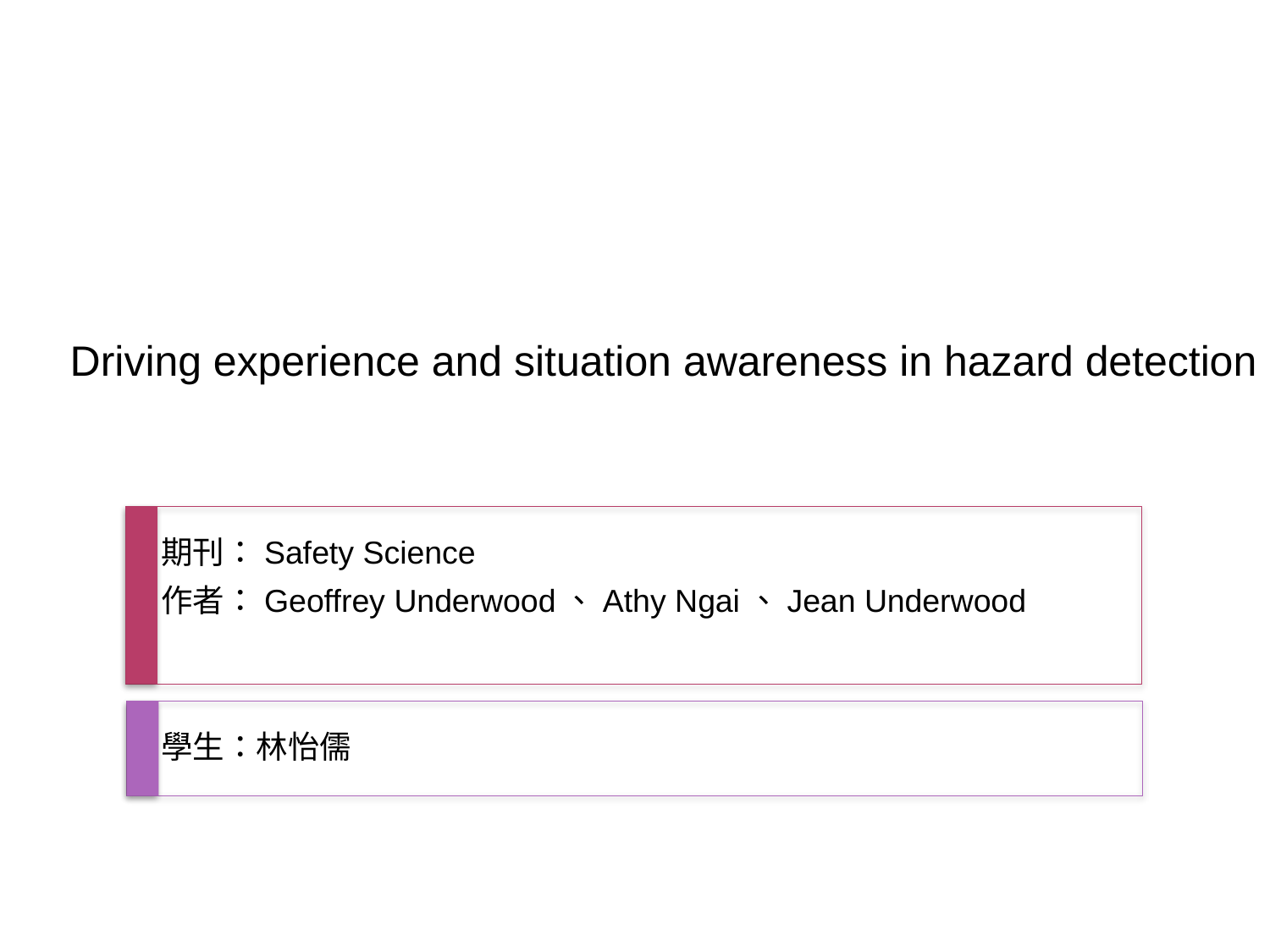

# Driving experience and situation awareness in hazard detection
期刊：Safety Science
作者：Geoffrey Underwood、Athy Ngai、Jean Underwood

學生：林怡儒